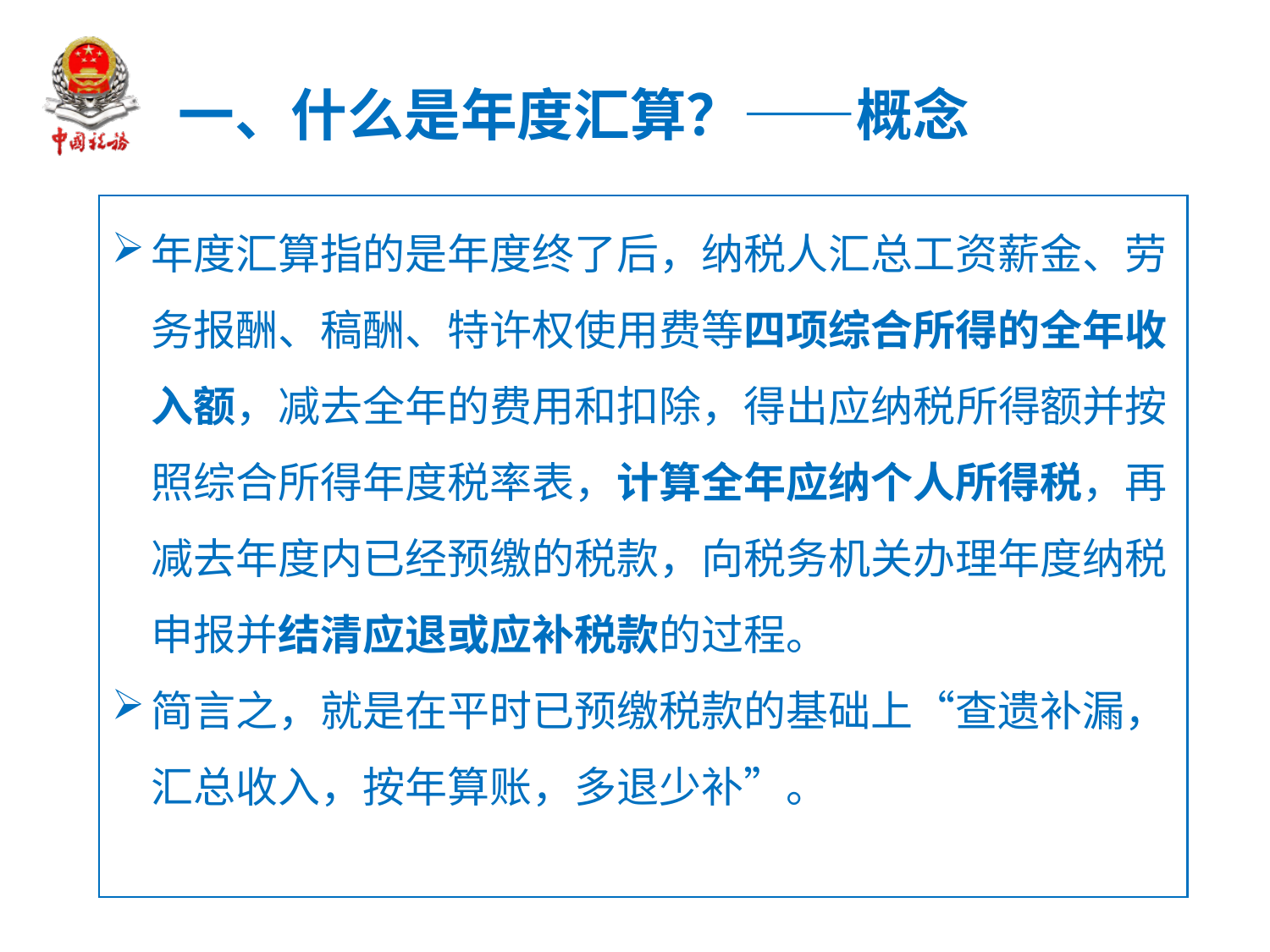

一、什么是年度汇算？——概念

年度汇算指的是年度终了后，纳税人汇总工资薪金、劳务报酬、稿酬、特许权使用费等四项综合所得的全年收入额，减去全年的费用和扣除，得出应纳税所得额并按照综合所得年度税率表，计算全年应纳个人所得税，再减去年度内已经预缴的税款，向税务机关办理年度纳税申报并结清应退或应补税款的过程。
简言之，就是在平时已预缴税款的基础上“查遗补漏，汇总收入，按年算账，多退少补”。